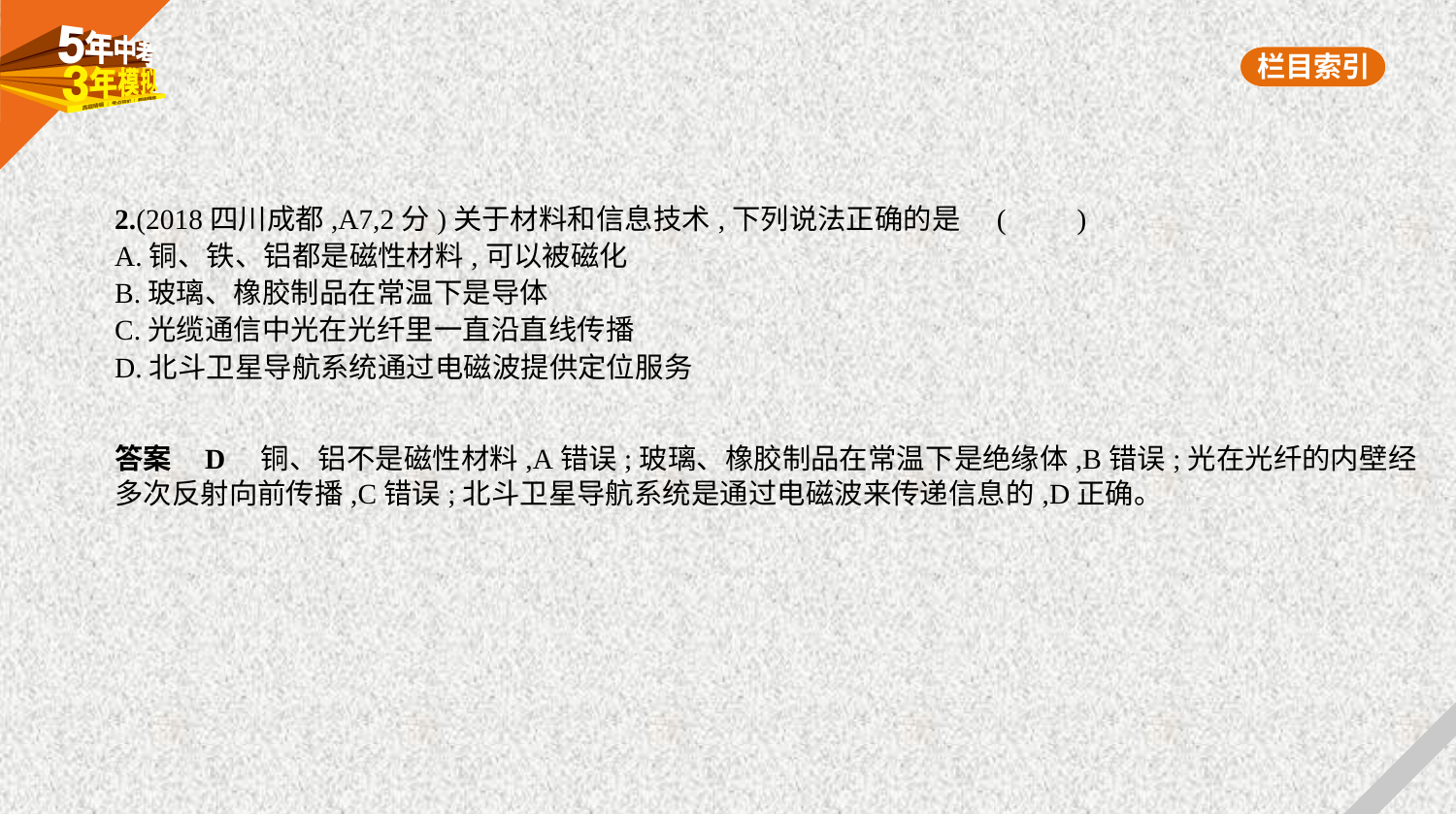

2.(2018四川成都,A7,2分)关于材料和信息技术,下列说法正确的是 (　　)
A.铜、铁、铝都是磁性材料,可以被磁化
B.玻璃、橡胶制品在常温下是导体
C.光缆通信中光在光纤里一直沿直线传播
D.北斗卫星导航系统通过电磁波提供定位服务
答案    D　铜、铝不是磁性材料,A错误;玻璃、橡胶制品在常温下是绝缘体,B错误;光在光纤的内壁经
多次反射向前传播,C错误;北斗卫星导航系统是通过电磁波来传递信息的,D正确。